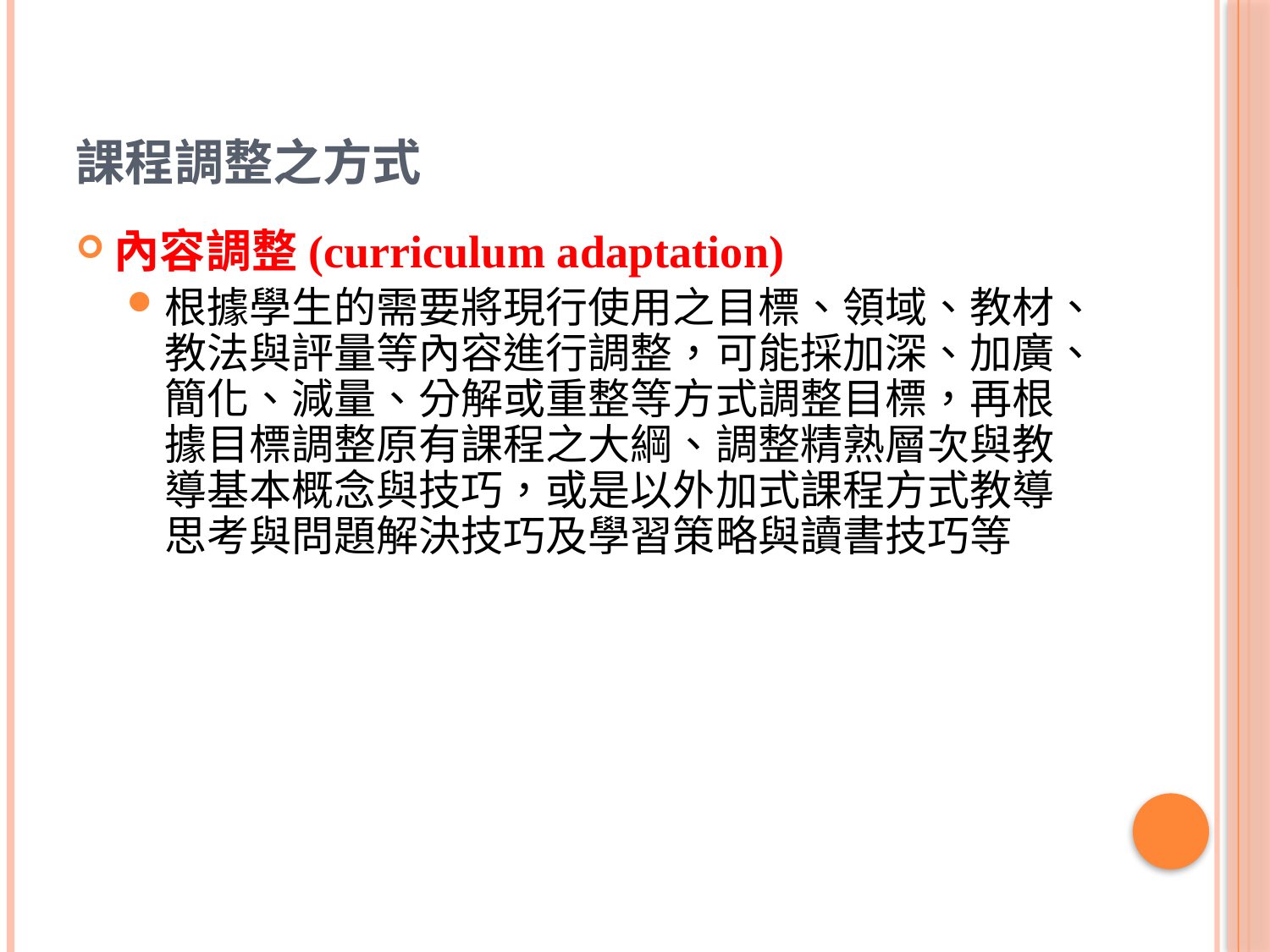

# 課程調整之方式
內容調整(curriculum adaptation)
根據學生的需要將現行使用之目標、領域、教材、教法與評量等內容進行調整，可能採加深、加廣、簡化、減量、分解或重整等方式調整目標，再根據目標調整原有課程之大綱、調整精熟層次與教導基本概念與技巧，或是以外加式課程方式教導思考與問題解決技巧及學習策略與讀書技巧等